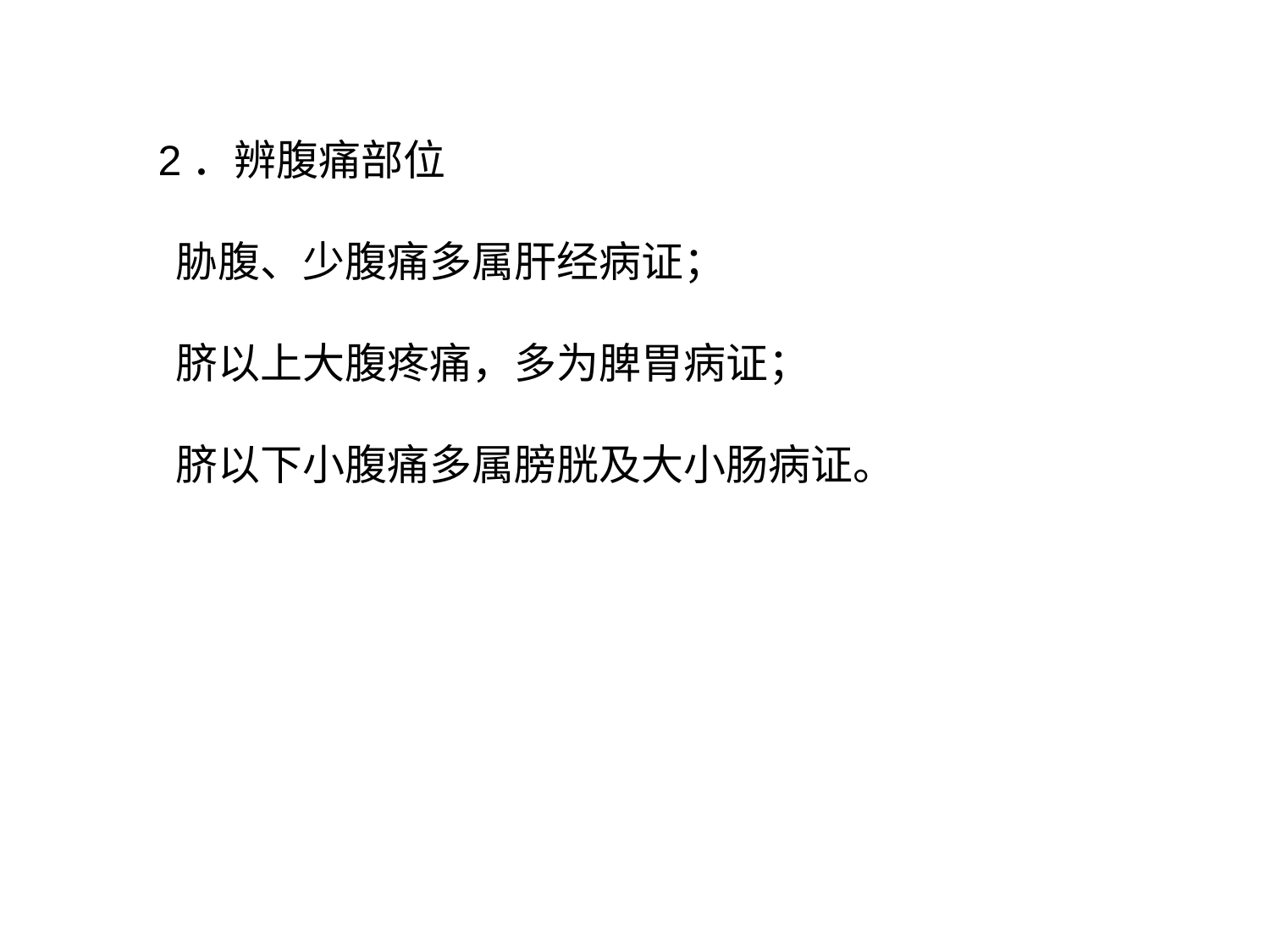

2．辨腹痛部位

  胁腹、少腹痛多属肝经病证；

  脐以上大腹疼痛，多为脾胃病证；

  脐以下小腹痛多属膀胱及大小肠病证。